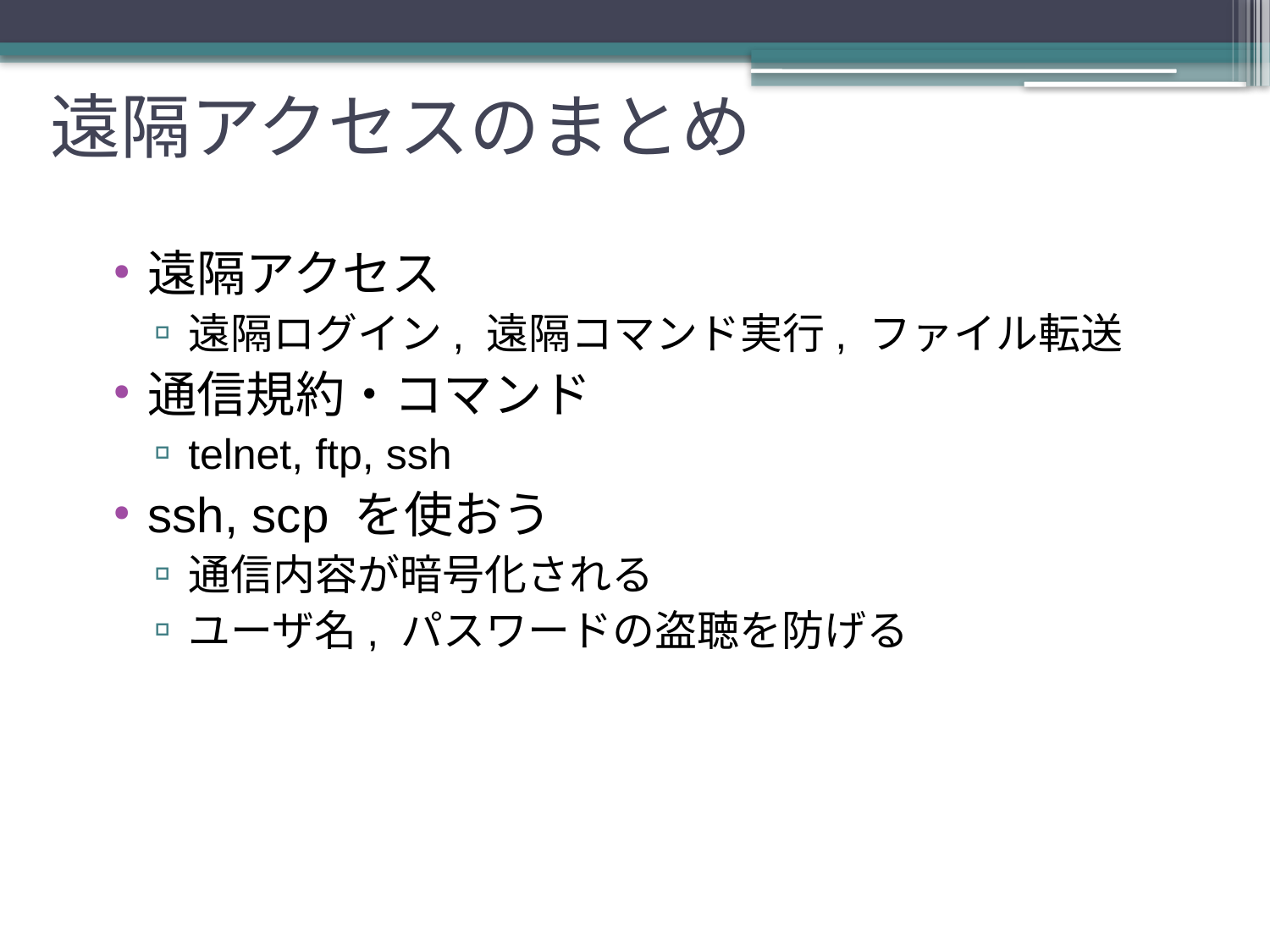

# 遠隔アクセスのまとめ
遠隔アクセス
遠隔ログイン, 遠隔コマンド実行, ファイル転送
通信規約・コマンド
telnet, ftp, ssh
ssh, scp を使おう
通信内容が暗号化される
ユーザ名, パスワードの盗聴を防げる